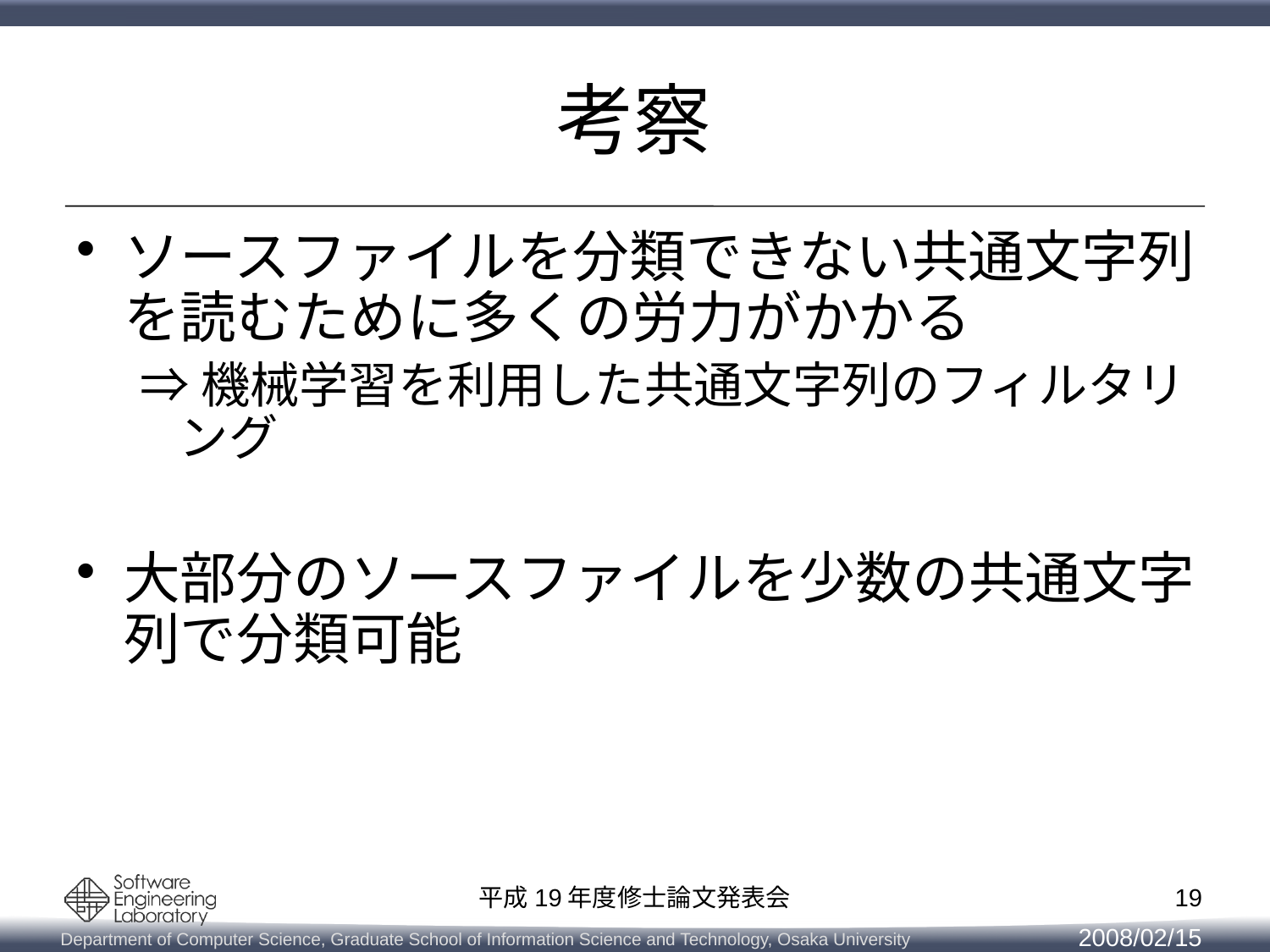

# 考察
ソースファイルを分類できない共通文字列を読むために多くの労力がかかる
⇒機械学習を利用した共通文字列のフィルタリング

大部分のソースファイルを少数の共通文字列で分類可能
19
平成19年度修士論文発表会
2008/02/15